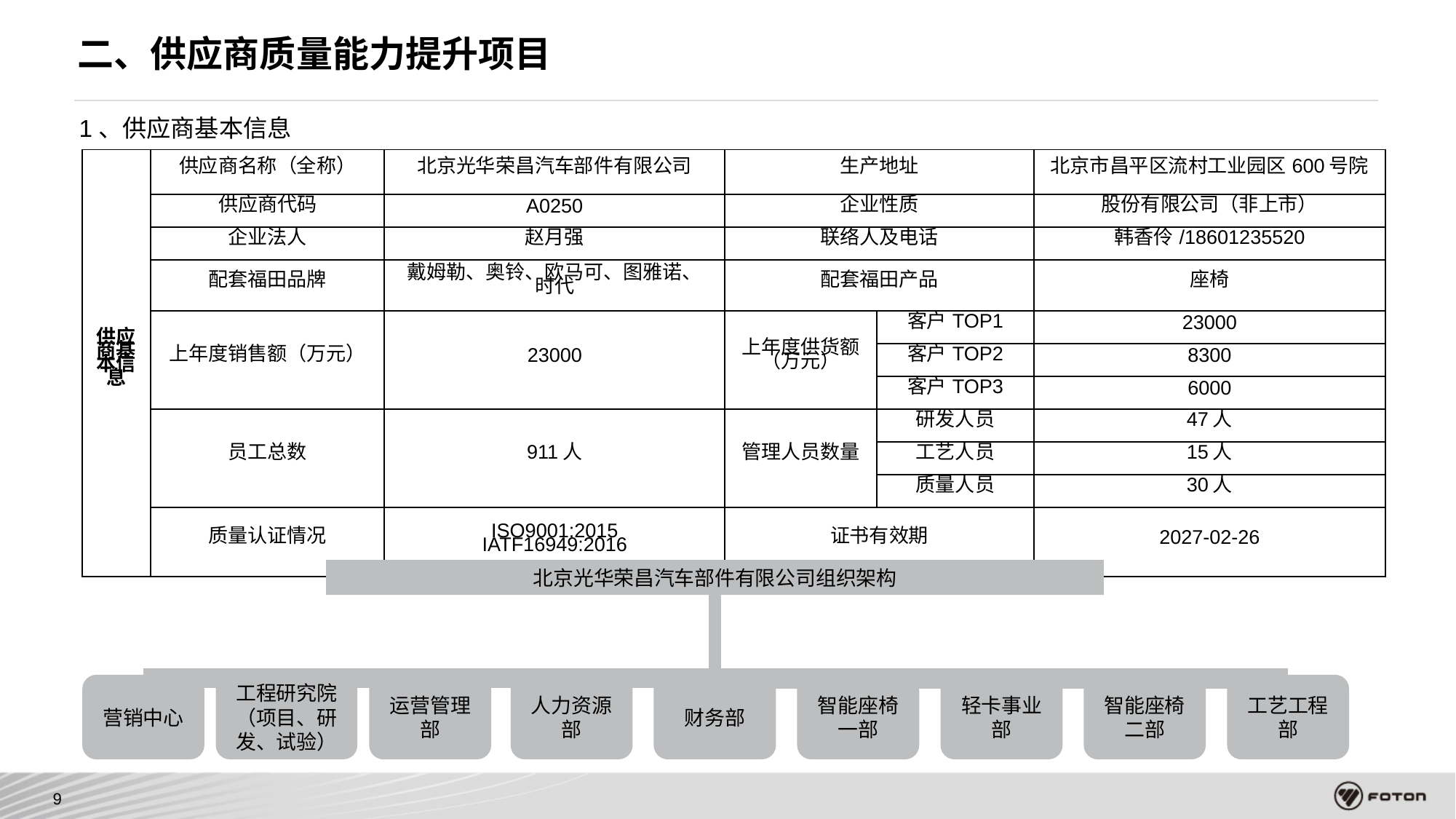

二、供应商质量能力提升项目
1、供应商基本信息
| 供应商基本信息 | 供应商名称（全称） | 北京光华荣昌汽车部件有限公司 | 生产地址 |  | 北京市昌平区流村工业园区600号院 |
| --- | --- | --- | --- | --- | --- |
|  | 供应商代码 | A0250 | 企业性质 |  | 股份有限公司（非上市） |
|  | 企业法人 | 赵月强 | 联络人及电话 |  | 韩香伶/18601235520 |
|  | 配套福田品牌 | 戴姆勒、奥铃、欧马可、图雅诺、时代 | 配套福田产品 |  | 座椅 |
|  | 上年度销售额（万元） | 23000 | 上年度供货额（万元） | 客户TOP1 | 23000 |
|  |  |  |  | 客户TOP2 | 8300 |
|  |  |  |  | 客户TOP3 | 6000 |
|  | 员工总数 | 911人 | 管理人员数量 | 研发人员 | 47人 |
|  |  |  |  | 工艺人员 | 15人 |
|  |  |  |  | 质量人员 | 30人 |
|  | 质量认证情况 | ISO9001:2015 IATF16949:2016 | 证书有效期 |  | 2027-02-26 |
北京光华荣昌汽车部件有限公司组织架构
营销中心
工程研究院（项目、研发、试验）
运营管理部
人力资源部
财务部
智能座椅一部
轻卡事业部
智能座椅二部
工艺工程部